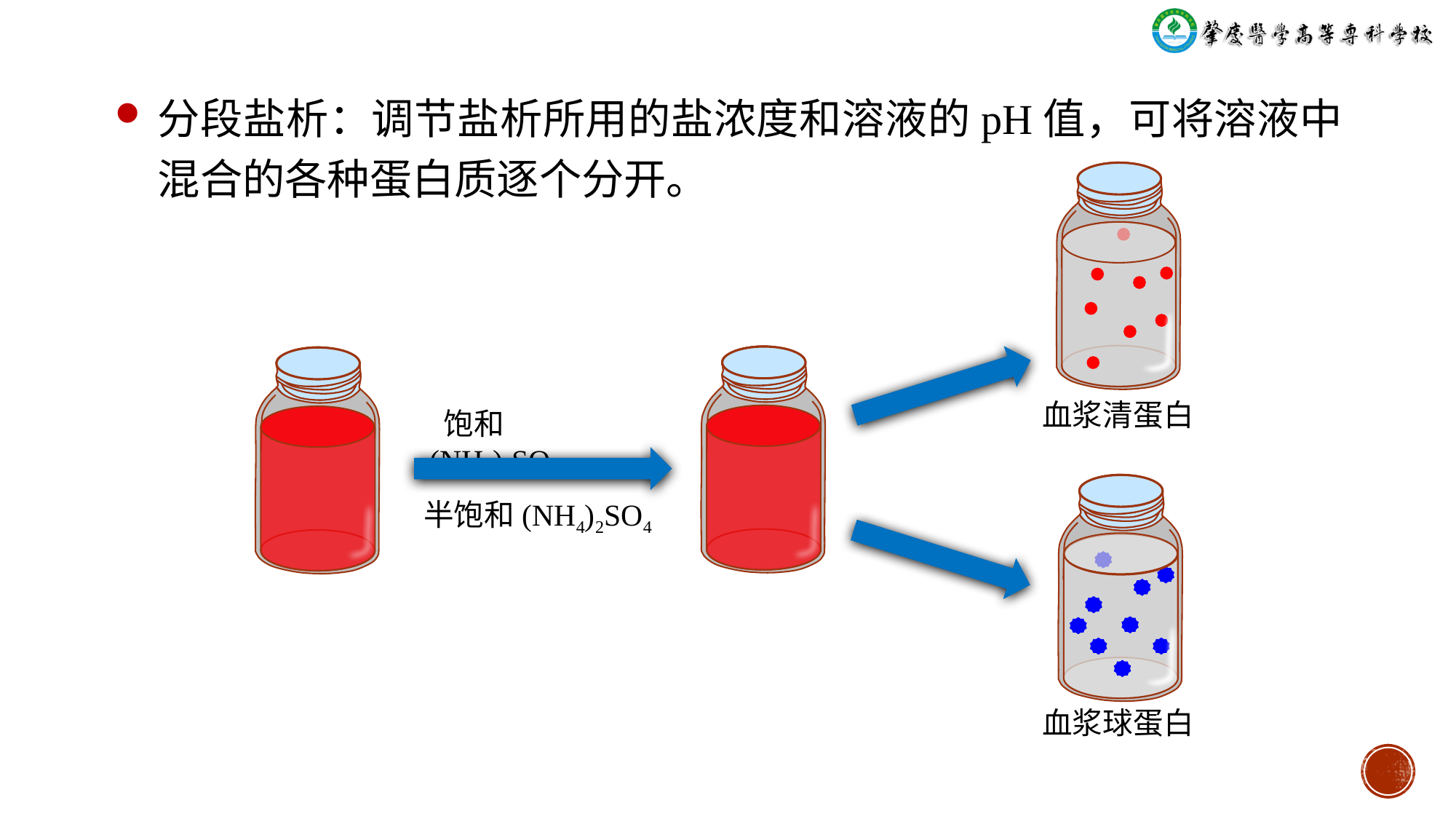

分段盐析：调节盐析所用的盐浓度和溶液的pH值，可将溶液中混合的各种蛋白质逐个分开。

血浆清蛋白
 饱和(NH4)2SO4

半饱和(NH4)2SO4

血浆球蛋白